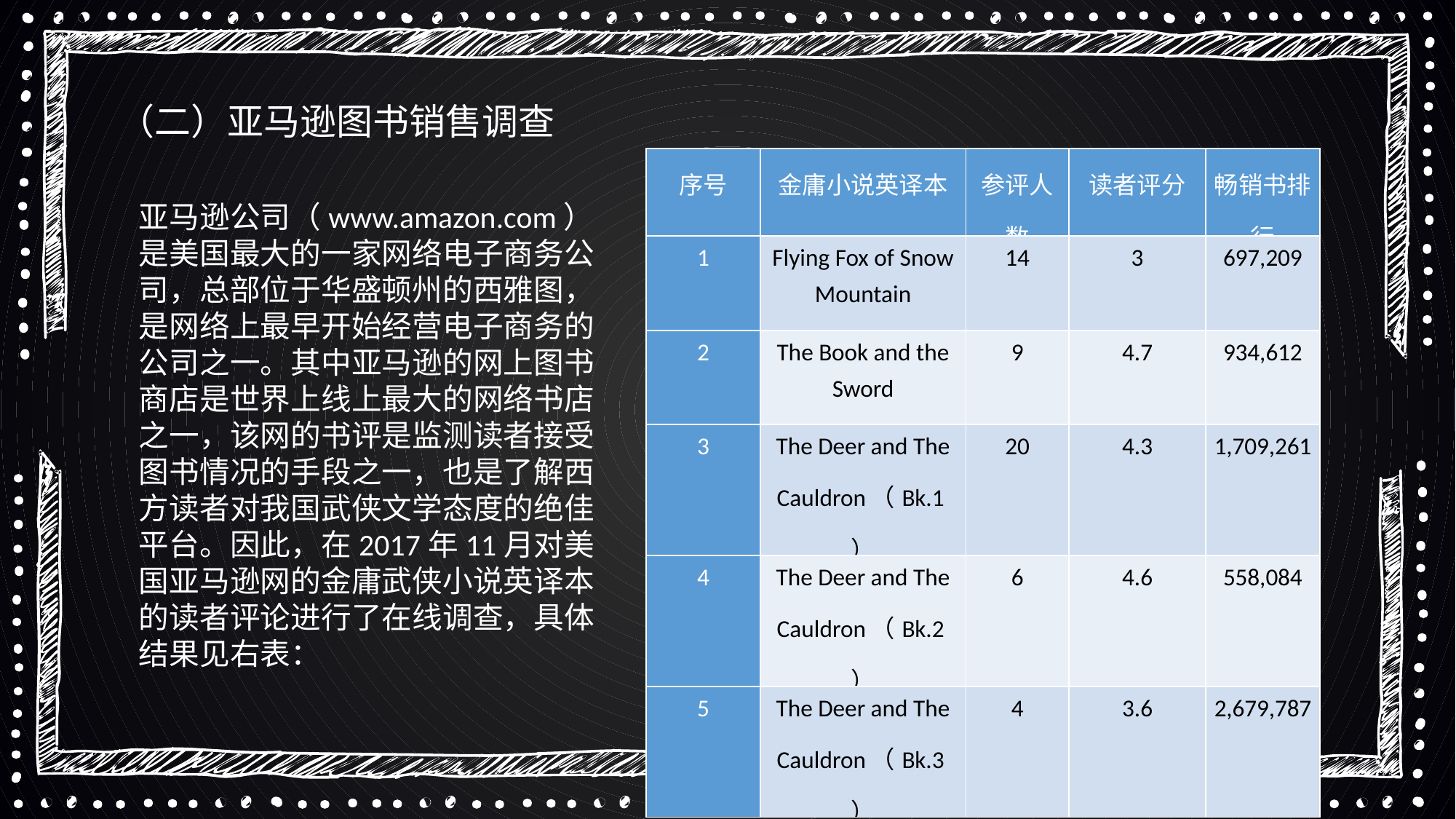

（二）亚马逊图书销售调查
| 序号 | 金庸小说英译本 | 参评人数 | 读者评分 | 畅销书排行 |
| --- | --- | --- | --- | --- |
| 1 | Flying Fox of Snow Mountain | 14 | 3 | 697,209 |
| 2 | The Book and the Sword | 9 | 4.7 | 934,612 |
| 3 | The Deer and The Cauldron（Bk.1） | 20 | 4.3 | 1,709,261 |
| 4 | The Deer and The Cauldron（Bk.2） | 6 | 4.6 | 558,084 |
| 5 | The Deer and The Cauldron（Bk.3） | 4 | 3.6 | 2,679,787 |
亚马逊公司（www.amazon.com）是美国最大的一家网络电子商务公司，总部位于华盛顿州的西雅图，是网络上最早开始经营电子商务的公司之一。其中亚马逊的网上图书商店是世界上线上最大的网络书店之一，该网的书评是监测读者接受图书情况的手段之一，也是了解西方读者对我国武侠文学态度的绝佳平台。因此，在2017年11月对美国亚马逊网的金庸武侠小说英译本的读者评论进行了在线调查，具体结果见右表：